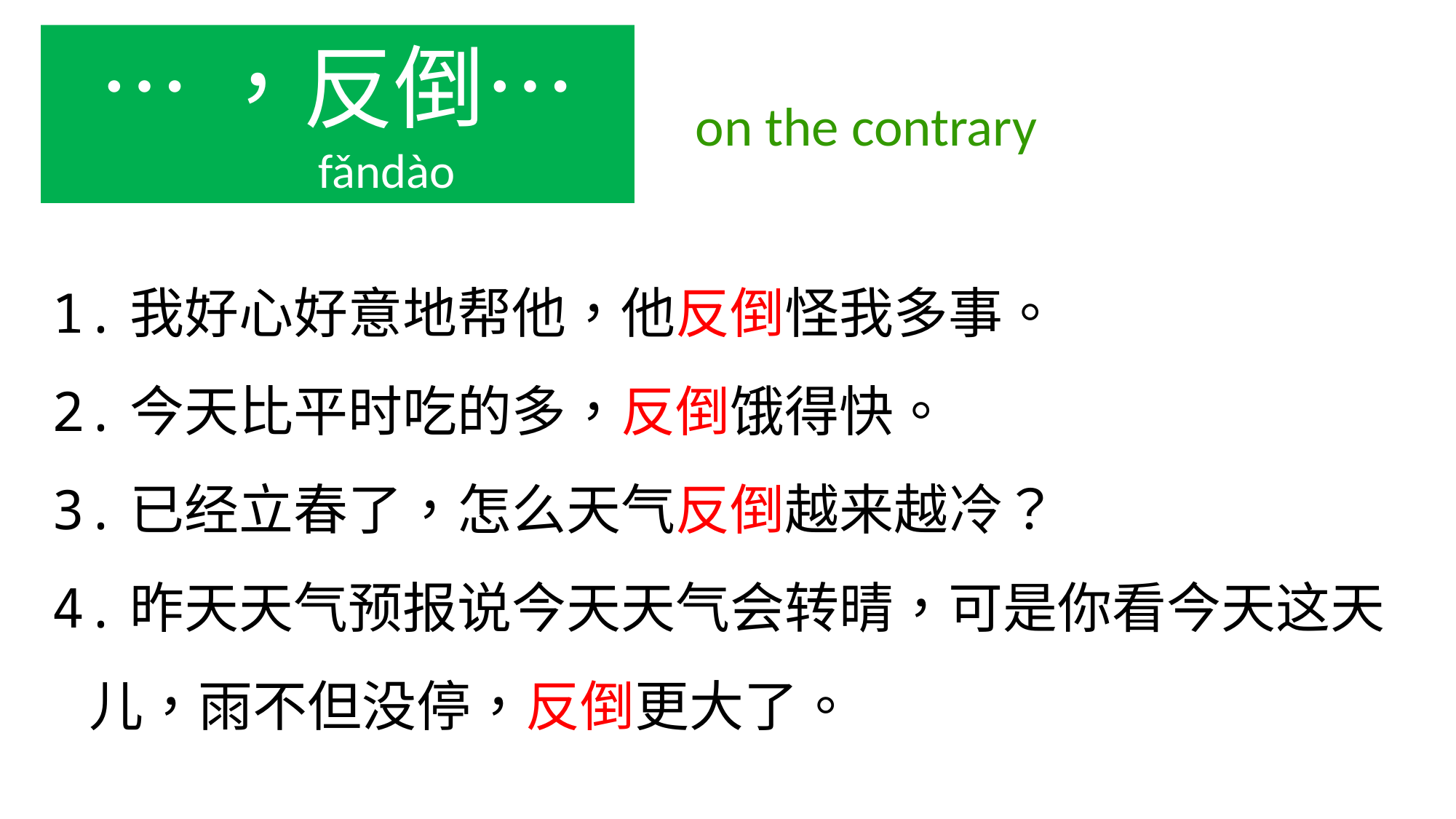

…，反倒…
         fǎndào
on the contrary
1.我好心好意地帮他，他反倒怪我多事。
2.今天比平时吃的多，反倒饿得快。
3.已经立春了，怎么天气反倒越来越冷？
4.昨天天气预报说今天天气会转晴，可是你看今天这天
  儿，雨不但没停，反倒更大了。